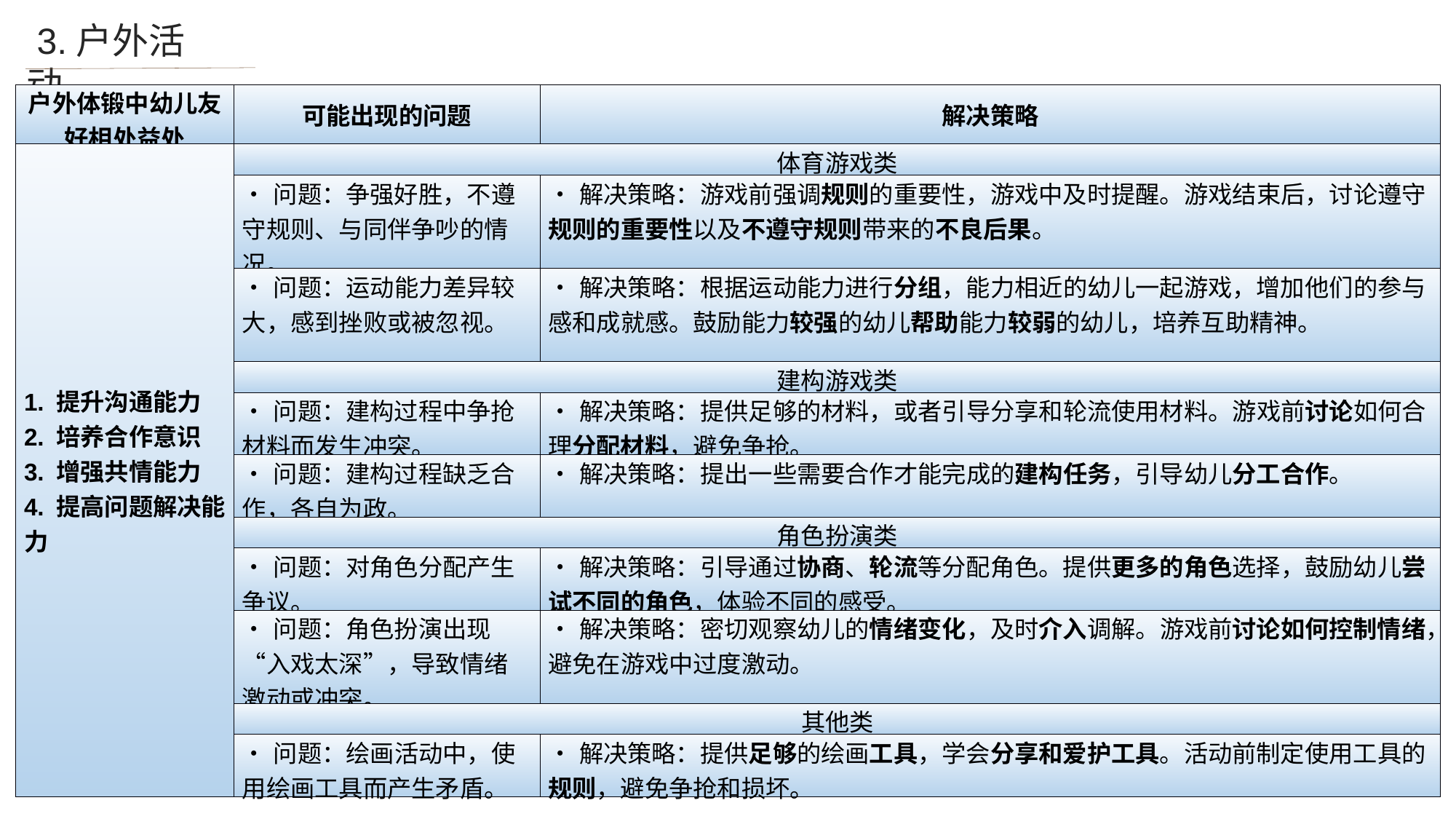

3.户外活动
| 户外体锻中幼儿友好相处益处 | 可能出现的问题 | 解决策略 |
| --- | --- | --- |
| 1. 提升沟通能力 2. 培养合作意识 3. 增强共情能力 4. 提高问题解决能力 | 体育游戏类 |  |
|  | •问题：争强好胜，不遵守规则、与同伴争吵的情况。 | •解决策略：游戏前强调规则的重要性，游戏中及时提醒。游戏结束后，讨论遵守规则的重要性以及不遵守规则带来的不良后果。 |
|  | •问题：运动能力差异较大，感到挫败或被忽视。 | •解决策略：根据运动能力进行分组，能力相近的幼儿一起游戏，增加他们的参与感和成就感。鼓励能力较强的幼儿帮助能力较弱的幼儿，培养互助精神。 |
|  | 建构游戏类 |  |
|  | •问题：建构过程中争抢材料而发生冲突。 | •解决策略：提供足够的材料，或者引导分享和轮流使用材料。游戏前讨论如何合理分配材料，避免争抢。 |
|  | •问题：建构过程缺乏合作，各自为政。 | •解决策略：提出一些需要合作才能完成的建构任务，引导幼儿分工合作。 |
|  | 角色扮演类 |  |
|  | •问题：对角色分配产生争议。 | •解决策略：引导通过协商、轮流等分配角色。提供更多的角色选择，鼓励幼儿尝试不同的角色，体验不同的感受。 |
|  | •问题：角色扮演出现“入戏太深”，导致情绪激动或冲突。 | •解决策略：密切观察幼儿的情绪变化，及时介入调解。游戏前讨论如何控制情绪，避免在游戏中过度激动。 |
|  | 其他类 |  |
|  | •问题：绘画活动中，使用绘画工具而产生矛盾。 | •解决策略：提供足够的绘画工具，学会分享和爱护工具。活动前制定使用工具的规则，避免争抢和损坏。 |